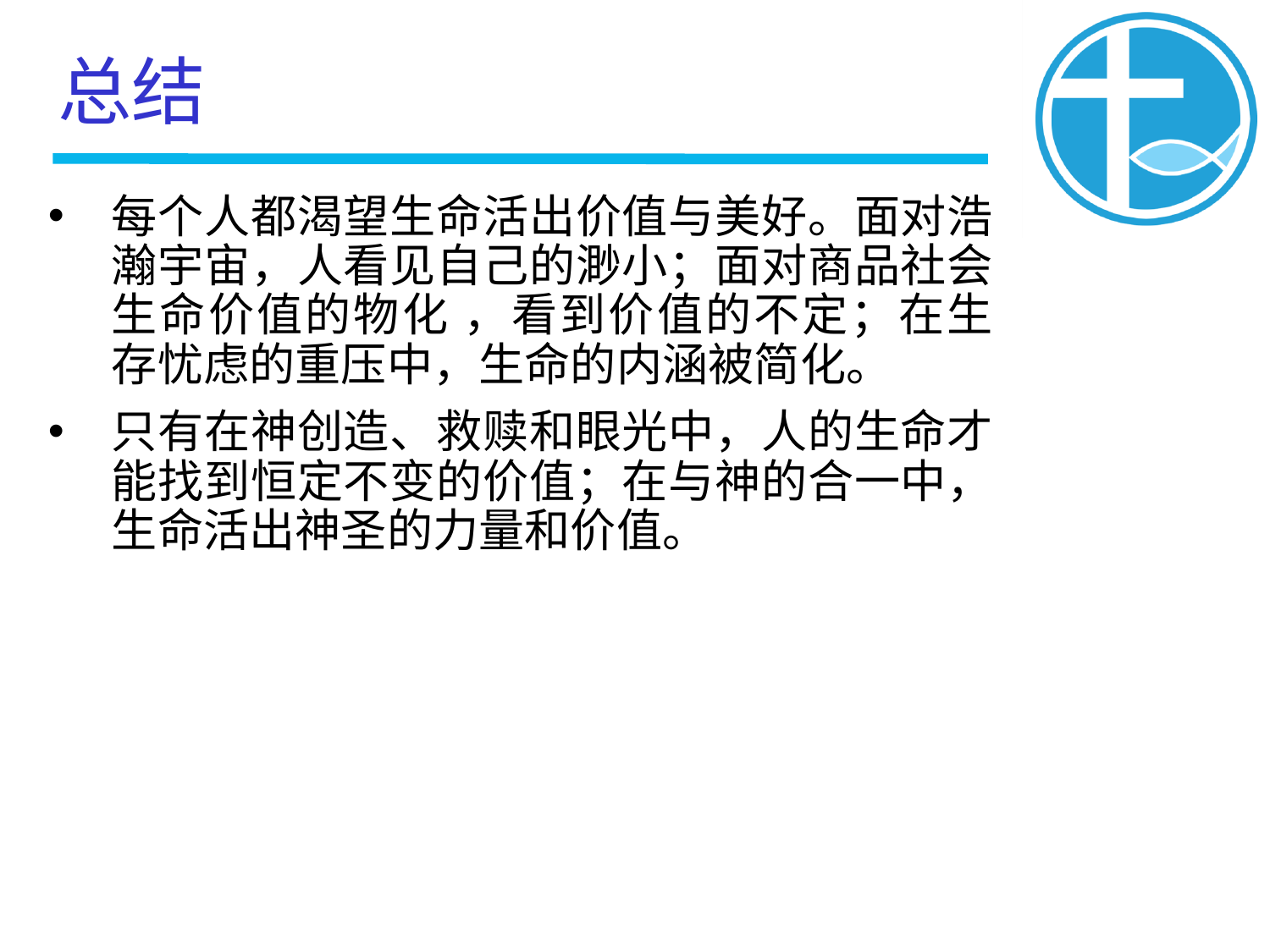

# 总结
每个人都渴望生命活出价值与美好。面对浩瀚宇宙，人看见自己的渺小；面对商品社会生命价值的物化 ，看到价值的不定；在生存忧虑的重压中，生命的内涵被简化。
只有在神创造、救赎和眼光中，人的生命才能找到恒定不变的价值；在与神的合一中，生命活出神圣的力量和价值。